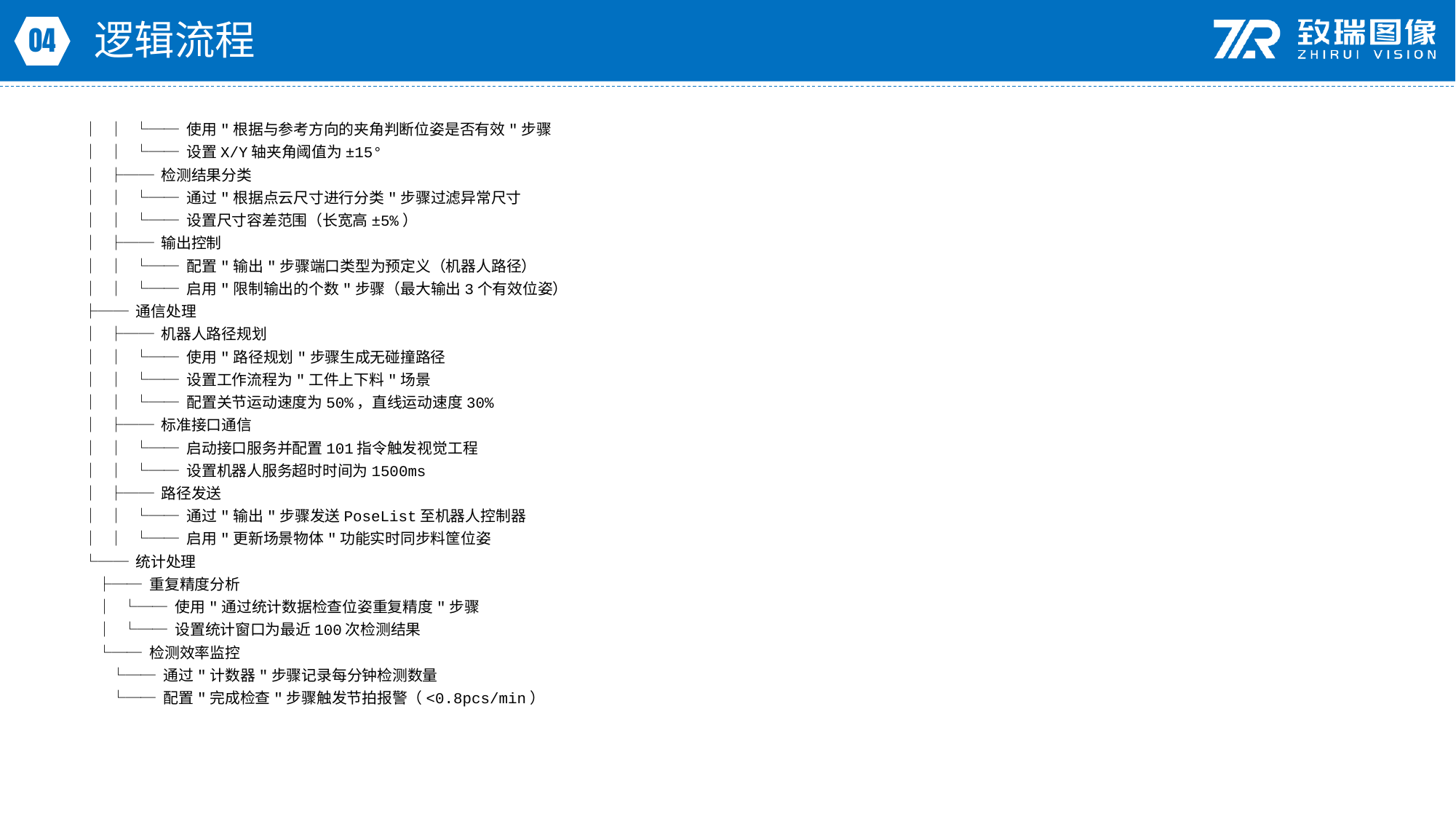

逻辑流程
04

│   │   └── 使用"根据与参考方向的夹角判断位姿是否有效"步骤
│   │   └── 设置X/Y轴夹角阈值为±15°
│   ├── 检测结果分类
│   │   └── 通过"根据点云尺寸进行分类"步骤过滤异常尺寸
│   │   └── 设置尺寸容差范围（长宽高±5%）
│   ├── 输出控制
│   │   └── 配置"输出"步骤端口类型为预定义（机器人路径）
│   │   └── 启用"限制输出的个数"步骤（最大输出3个有效位姿）
├── 通信处理
│   ├── 机器人路径规划
│   │   └── 使用"路径规划"步骤生成无碰撞路径
│   │   └── 设置工作流程为"工件上下料"场景
│   │   └── 配置关节运动速度为50%，直线运动速度30%
│   ├── 标准接口通信
│   │   └── 启动接口服务并配置101指令触发视觉工程
│   │   └── 设置机器人服务超时时间为1500ms
│   ├── 路径发送
│   │   └── 通过"输出"步骤发送PoseList至机器人控制器
│   │   └── 启用"更新场景物体"功能实时同步料筐位姿
└── 统计处理
    ├── 重复精度分析
    │   └── 使用"通过统计数据检查位姿重复精度"步骤
    │   └── 设置统计窗口为最近100次检测结果
    └── 检测效率监控
        └── 通过"计数器"步骤记录每分钟检测数量
        └── 配置"完成检查"步骤触发节拍报警（<0.8pcs/min）